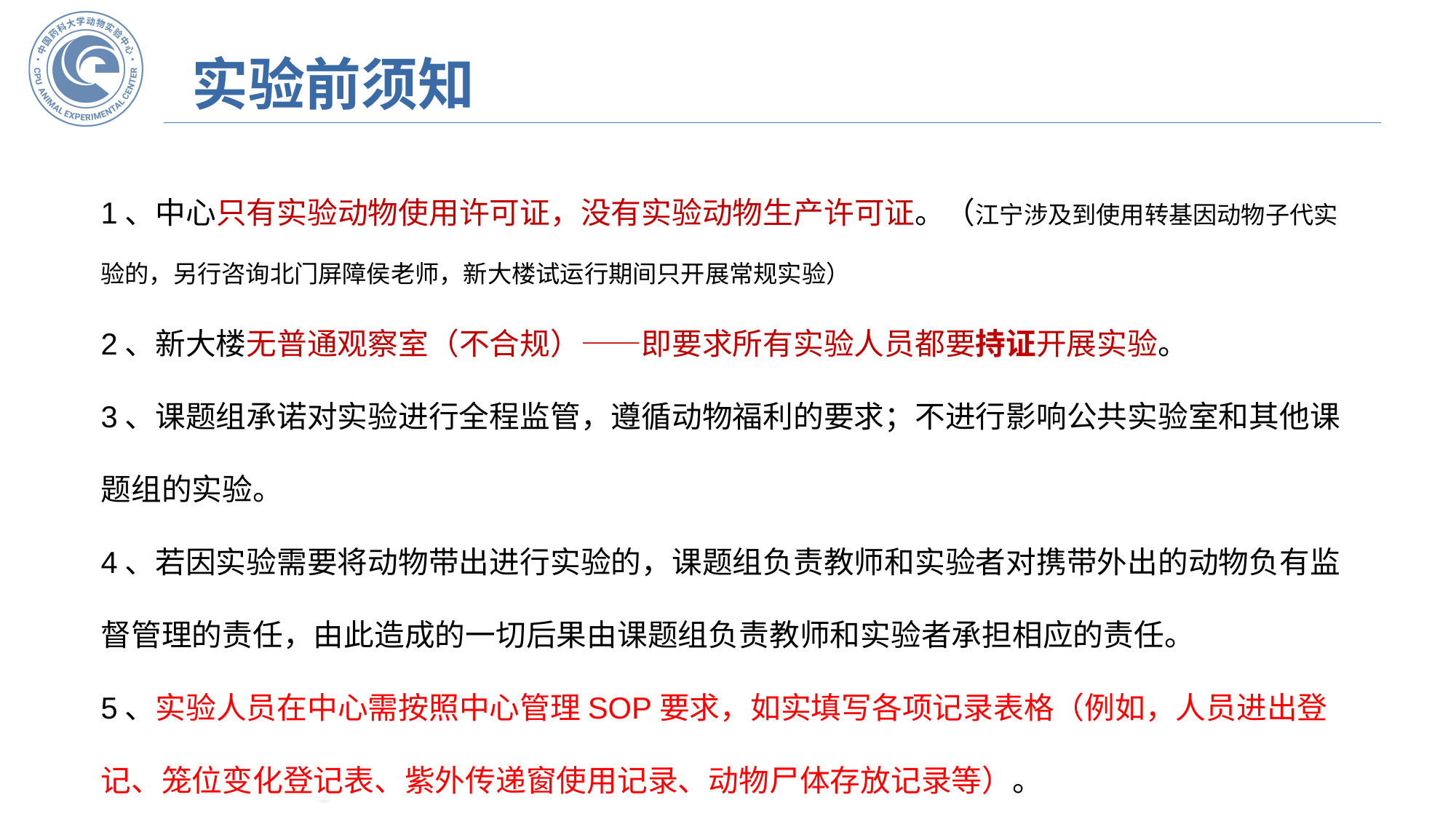

实验前须知
1、中心只有实验动物使用许可证，没有实验动物生产许可证。（江宁涉及到使用转基因动物子代实验的，另行咨询北门屏障侯老师，新大楼试运行期间只开展常规实验）
2、新大楼无普通观察室（不合规）——即要求所有实验人员都要持证开展实验。
3、课题组承诺对实验进行全程监管，遵循动物福利的要求；不进行影响公共实验室和其他课题组的实验。
4、若因实验需要将动物带出进行实验的，课题组负责教师和实验者对携带外出的动物负有监督管理的责任，由此造成的一切后果由课题组负责教师和实验者承担相应的责任。
5、实验人员在中心需按照中心管理SOP要求，如实填写各项记录表格（例如，人员进出登记、笼位变化登记表、紫外传递窗使用记录、动物尸体存放记录等）。